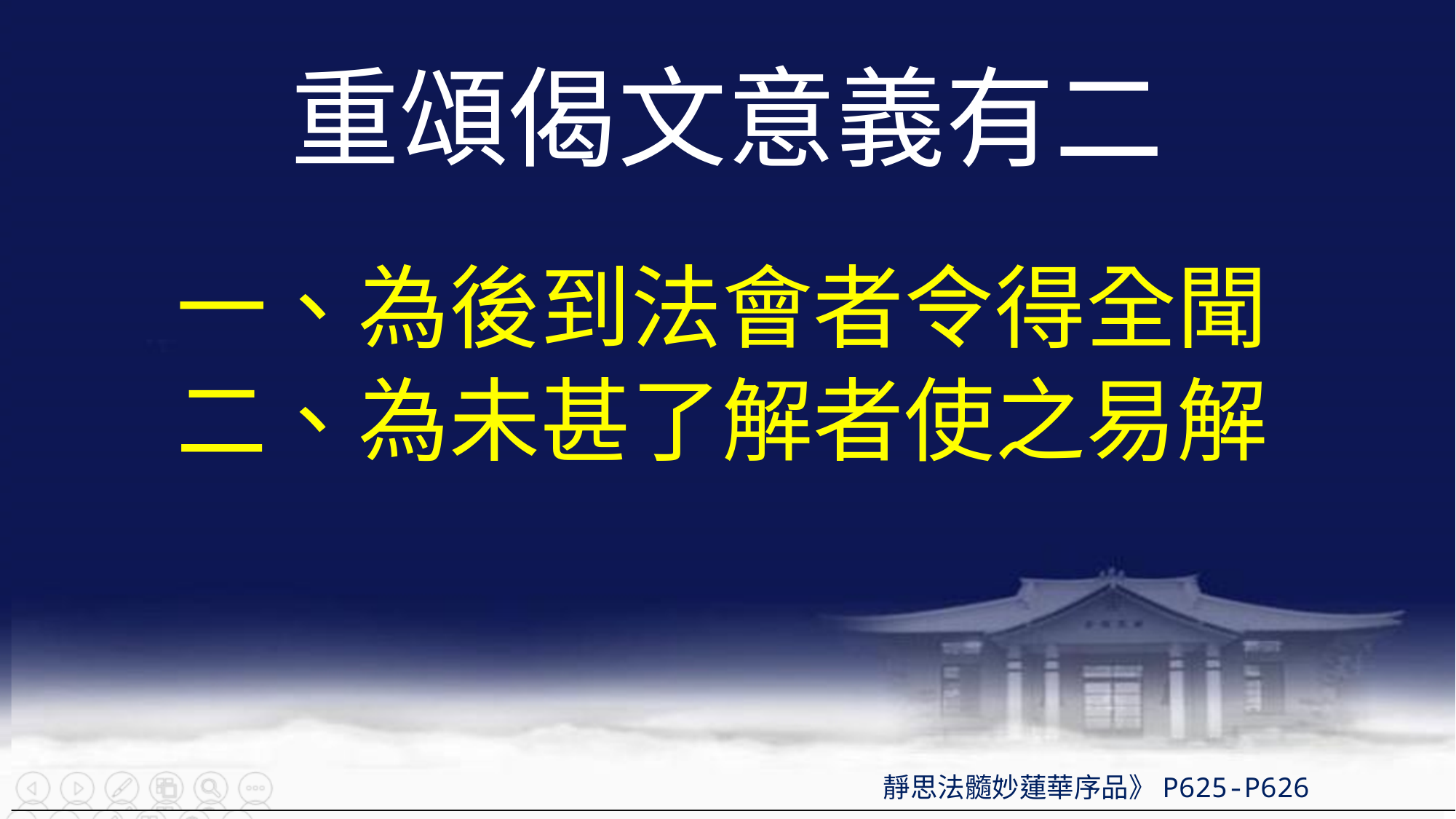

# 重頌偈文意義有二
一、為後到法會者令得全聞
二、為未甚了解者使之易解
靜思法髓妙蓮華序品》P625-P626